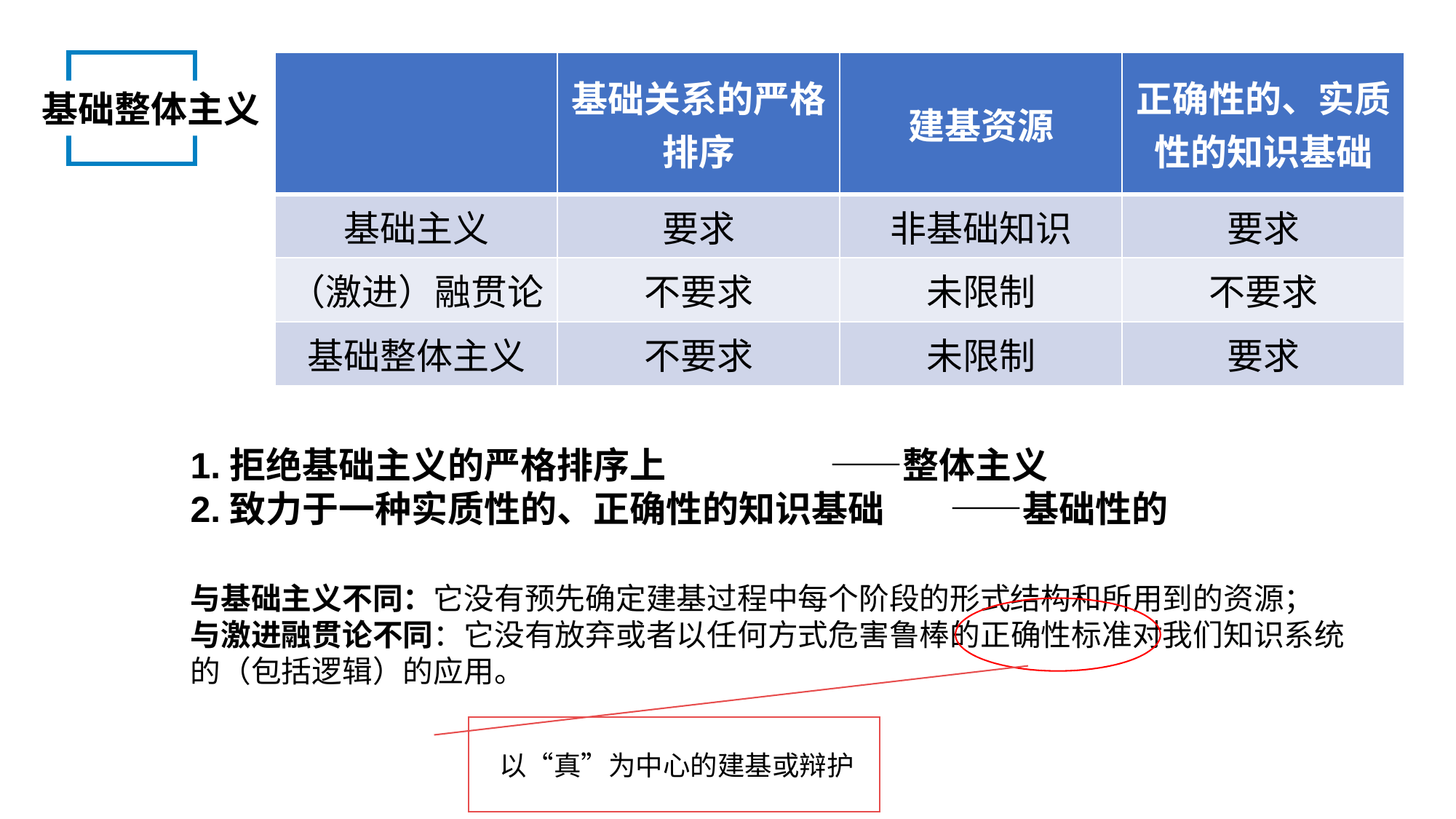

|  | 基础关系的严格排序 | 建基资源 | 正确性的、实质性的知识基础 |
| --- | --- | --- | --- |
| 基础主义 | 要求 | 非基础知识 | 要求 |
| （激进）融贯论 | 不要求 | 未限制 | 不要求 |
| 基础整体主义 | 不要求 | 未限制 | 要求 |
基础整体主义
1.拒绝基础主义的严格排序上                    ——整体主义
2.致力于一种实质性的、正确性的知识基础        ——基础性的
与基础主义不同：它没有预先确定建基过程中每个阶段的形式结构和所用到的资源；
与激进融贯论不同：它没有放弃或者以任何方式危害鲁棒的正确性标准对我们知识系统的（包括逻辑）的应用。

以“真”为中心的建基或辩护